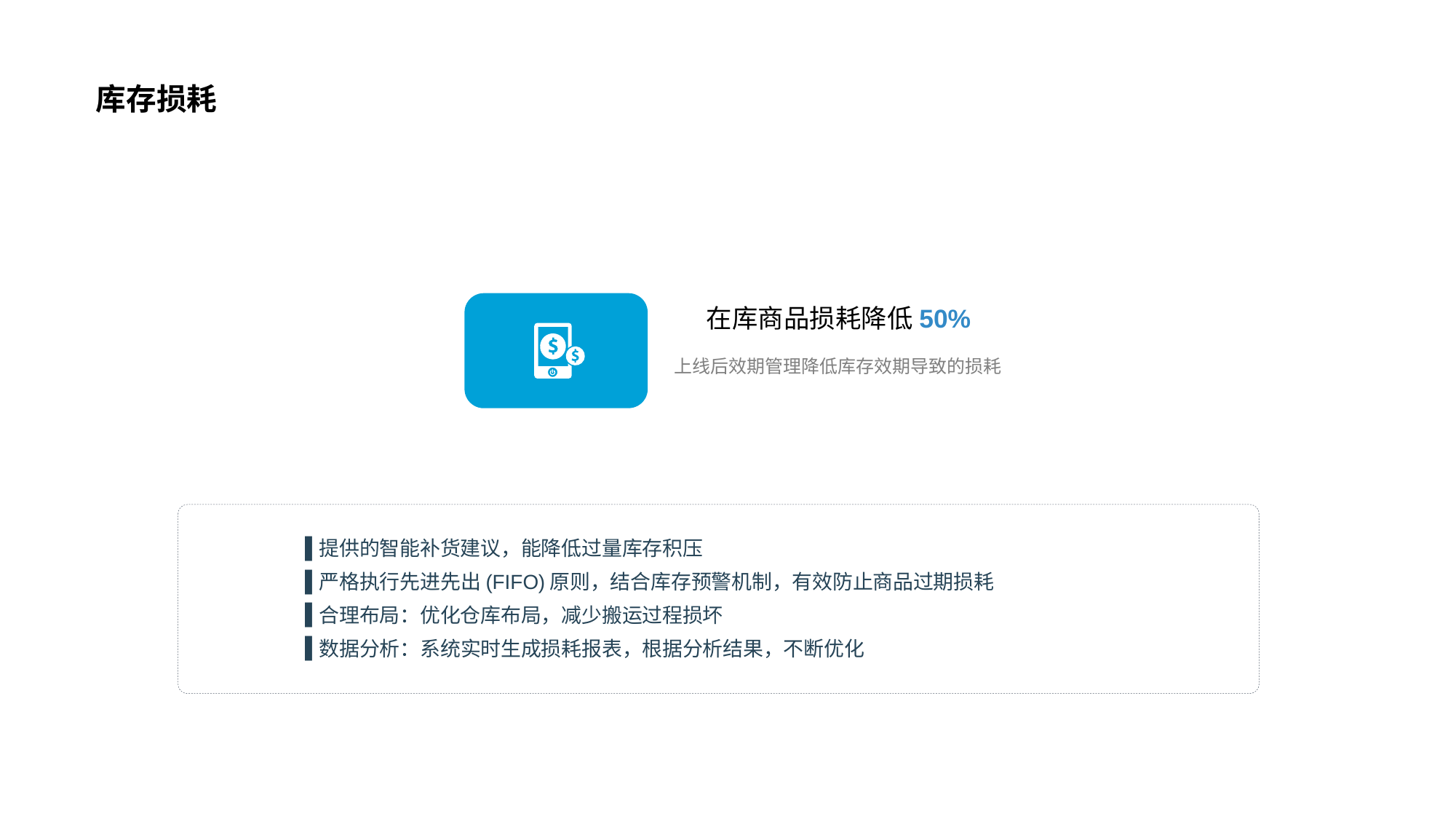

库存损耗

在库商品损耗降低50%

上线后效期管理降低库存效期导致的损耗

提供的智能补货建议，能降低过量库存积压
严格执行先进先出(FIFO)原则，结合库存预警机制，有效防止商品过期损耗
合理布局：优化仓库布局，减少搬运过程损坏
数据分析：系统实时生成损耗报表，根据分析结果，不断优化